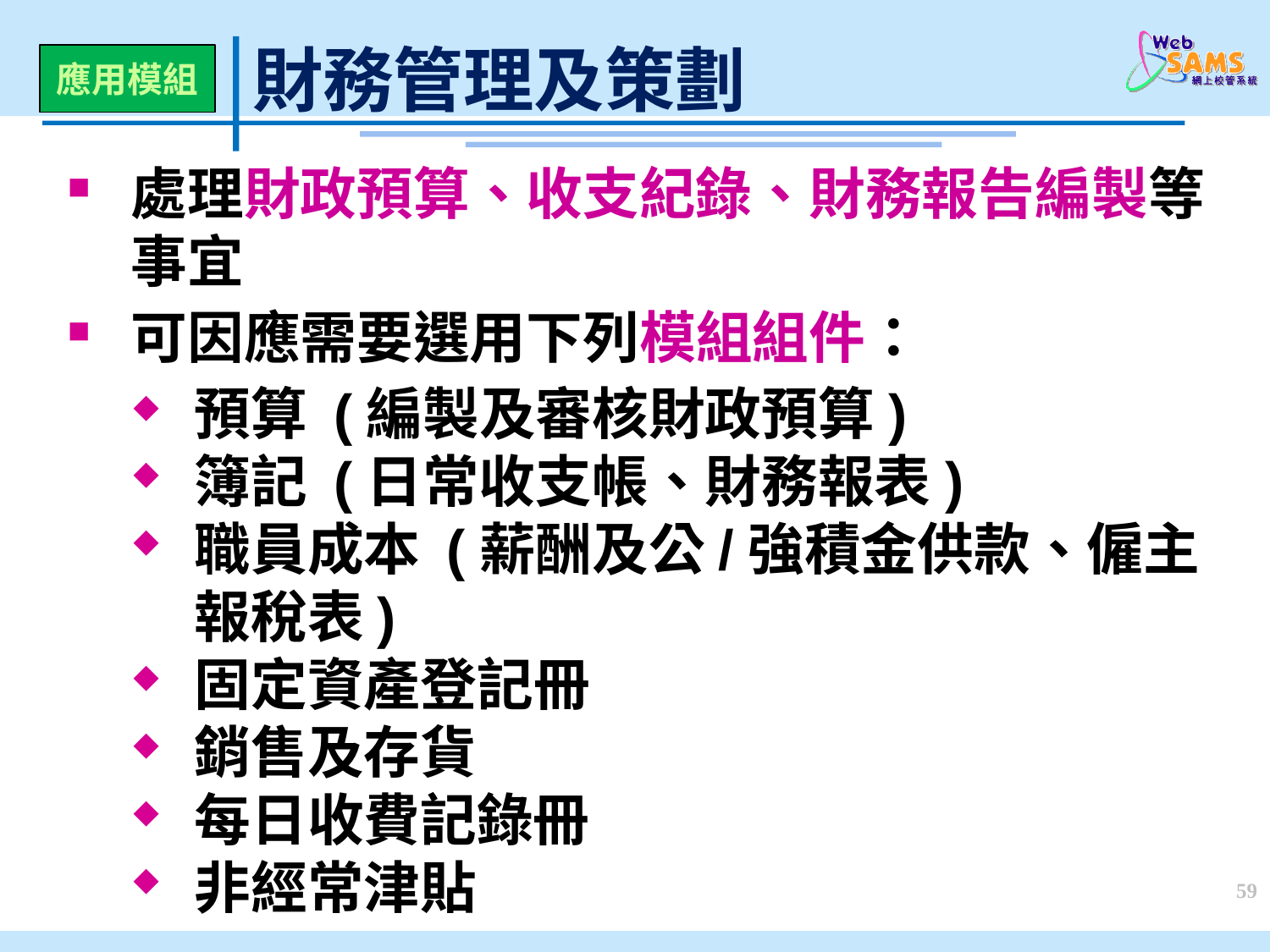

財務管理及策劃
應用模組
處理財政預算、收支紀錄、財務報告編製等事宜
可因應需要選用下列模組組件：
預算 (編製及審核財政預算)
簿記 (日常收支帳、財務報表)
職員成本 (薪酬及公/強積金供款、僱主報稅表)
固定資產登記冊
銷售及存貨
每日收費記錄冊
非經常津貼
59